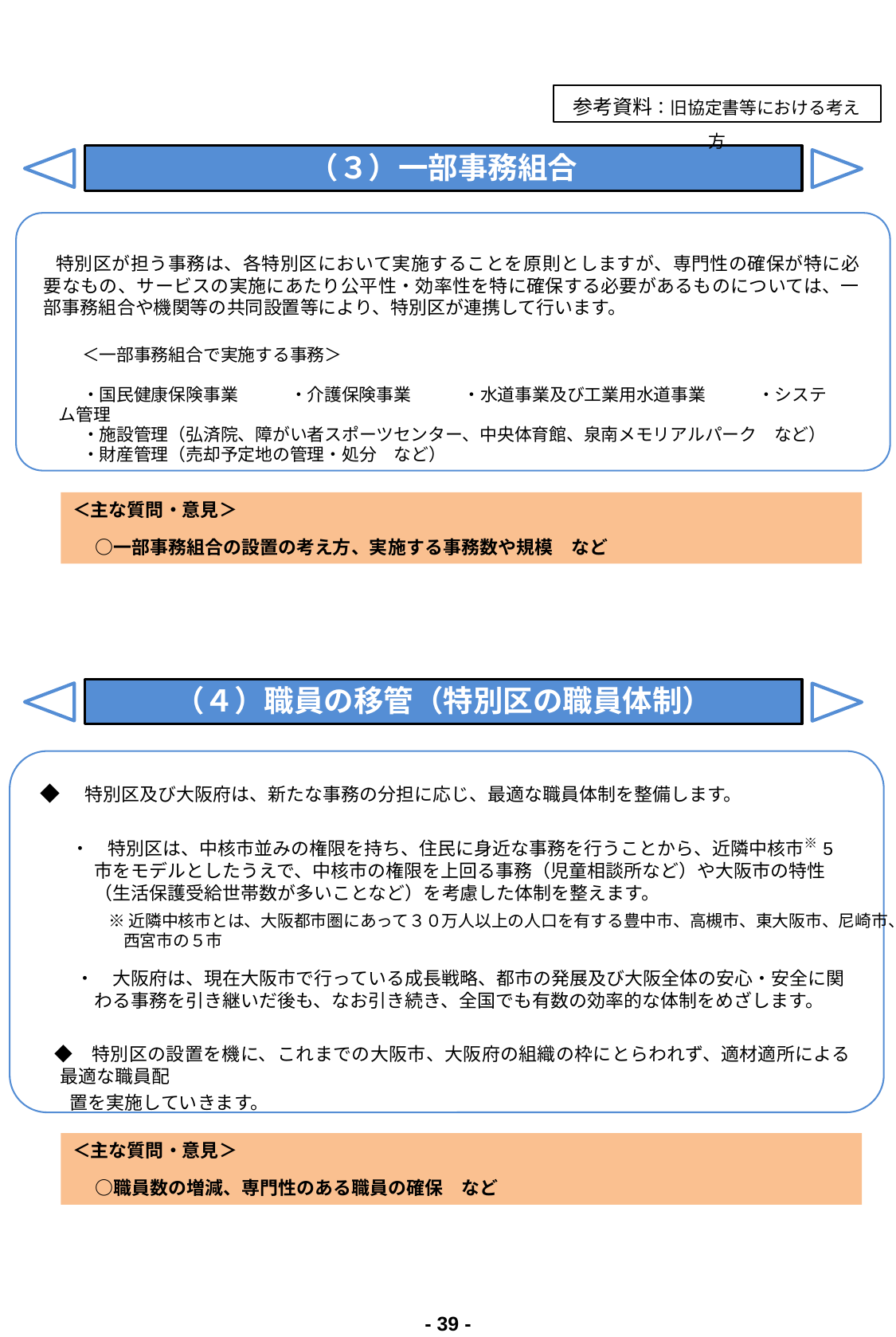

参考資料：旧協定書等における考え方

（３）一部事務組合

　　特別区が担う事務は、各特別区において実施することを原則としますが、専門性の確保が特に必要なもの、サービスの実施にあたり公平性・効率性を特に確保する必要があるものについては、一部事務組合や機関等の共同設置等により、特別区が連携して行います。
＜一部事務組合で実施する事務＞

・国民健康保険事業　　　・介護保険事業　　　・水道事業及び工業用水道事業　　　・システム管理
・施設管理（弘済院、障がい者スポーツセンター、中央体育館、泉南メモリアルパーク　など）
・財産管理（売却予定地の管理・処分　など）
＜主な質問・意見＞

　 ○一部事務組合の設置の考え方、実施する事務数や規模　など

（４）職員の移管（特別区の職員体制）

 ◆　特別区及び大阪府は、新たな事務の分担に応じ、最適な職員体制を整備します。

・　特別区は、中核市並みの権限を持ち、住民に身近な事務を行うことから、近隣中核市※5市をモデルとしたうえで、中核市の権限を上回る事務（児童相談所など）や大阪市の特性（生活保護受給世帯数が多いことなど）を考慮した体制を整えます。

 ・　大阪府は、現在大阪市で行っている成長戦略、都市の発展及び大阪全体の安心・安全に関わる事務を引き継いだ後も、なお引き続き、全国でも有数の効率的な体制をめざします。

　◆　特別区の設置を機に、これまでの大阪市、大阪府の組織の枠にとらわれず、適材適所による最適な職員配
       置を実施していきます。
※近隣中核市とは、大阪都市圏にあって３０万人以上の人口を有する豊中市、高槻市、東大阪市、尼崎市、
   西宮市の５市
＜主な質問・意見＞

　 ○職員数の増減、専門性のある職員の確保　など
- 39 -